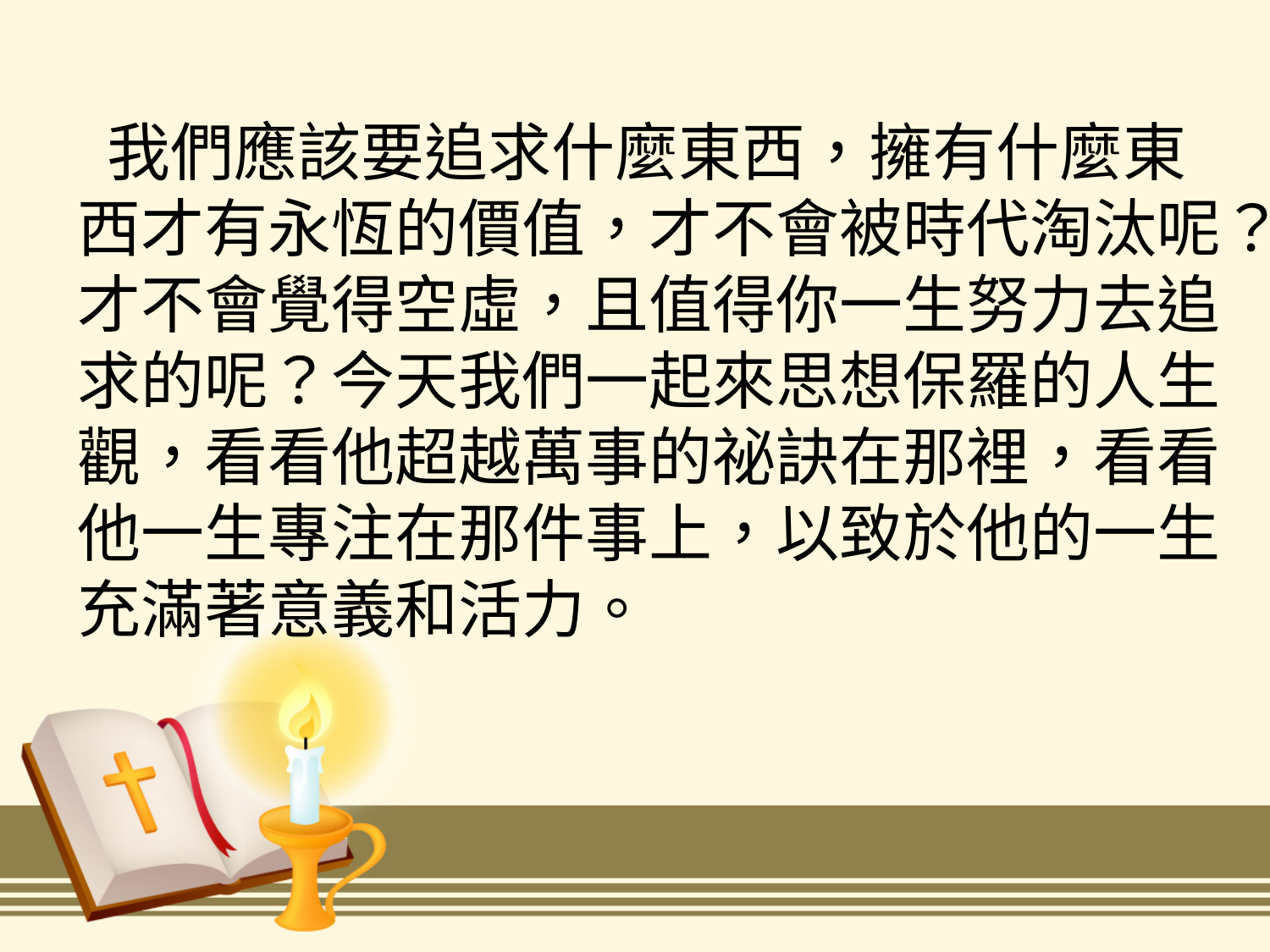

我們應該要追求什麼東西，擁有什麼東西才有永恆的價值，才不會被時代淘汰呢？才不會覺得空虛，且值得你一生努力去追求的呢？今天我們一起來思想保羅的人生觀，看看他超越萬事的祕訣在那裡，看看他一生專注在那件事上，以致於他的一生充滿著意義和活力。